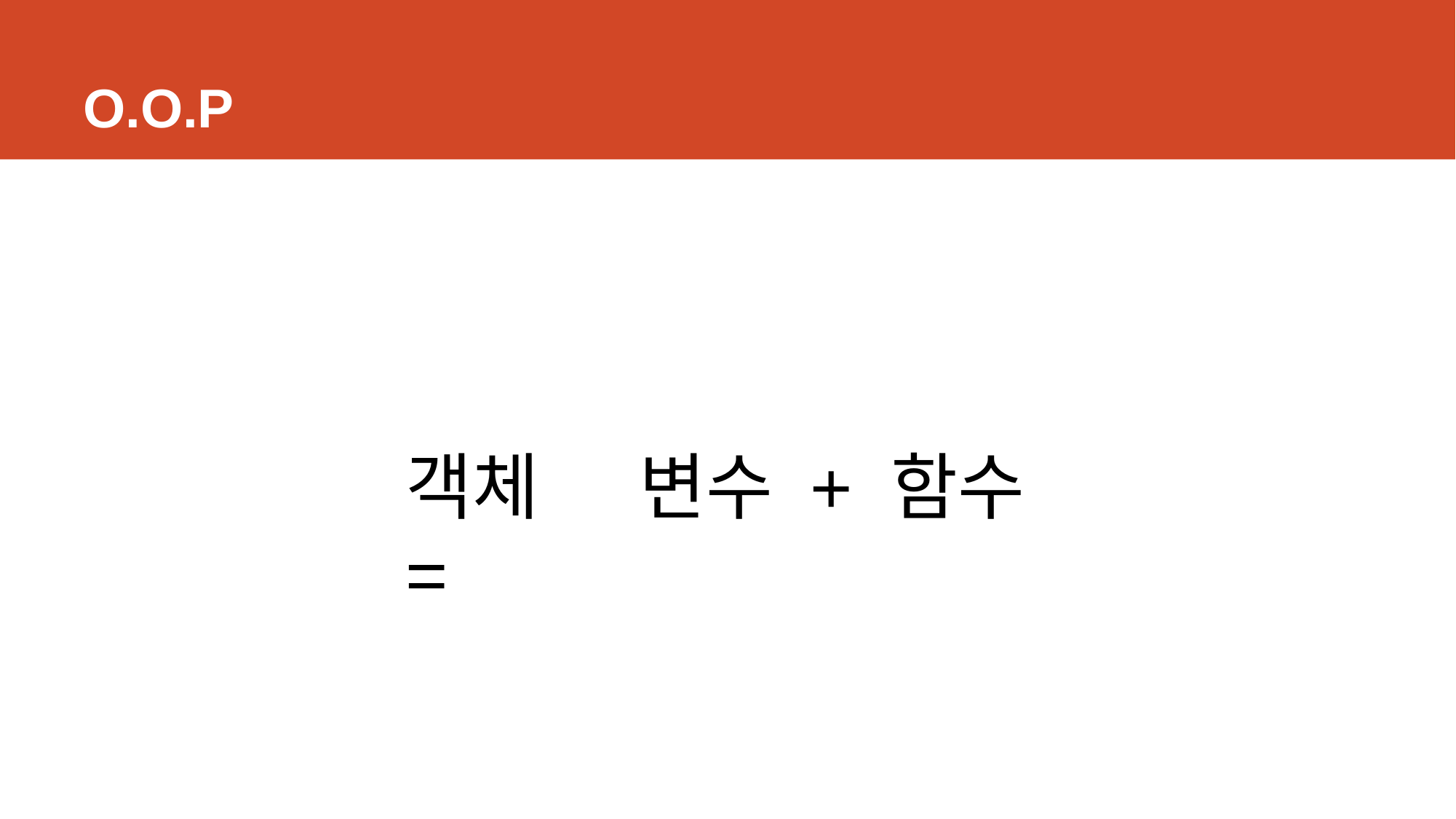

# O.O.P
객체 =
변수 + 함수